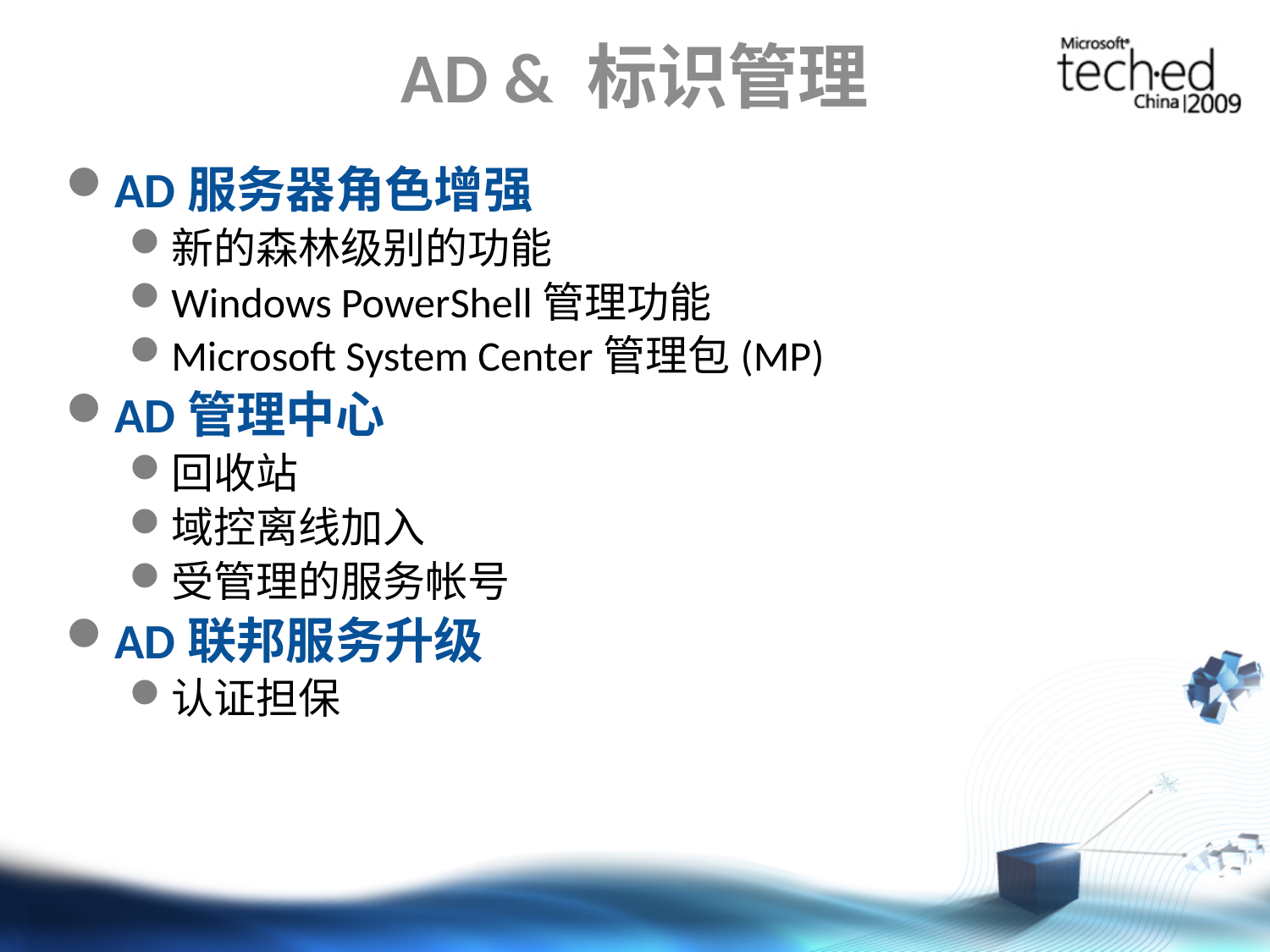

# AD & 标识管理
AD服务器角色增强
新的森林级别的功能
Windows PowerShell管理功能
Microsoft System Center管理包(MP)
AD管理中心
回收站
域控离线加入
受管理的服务帐号
AD联邦服务升级
认证担保